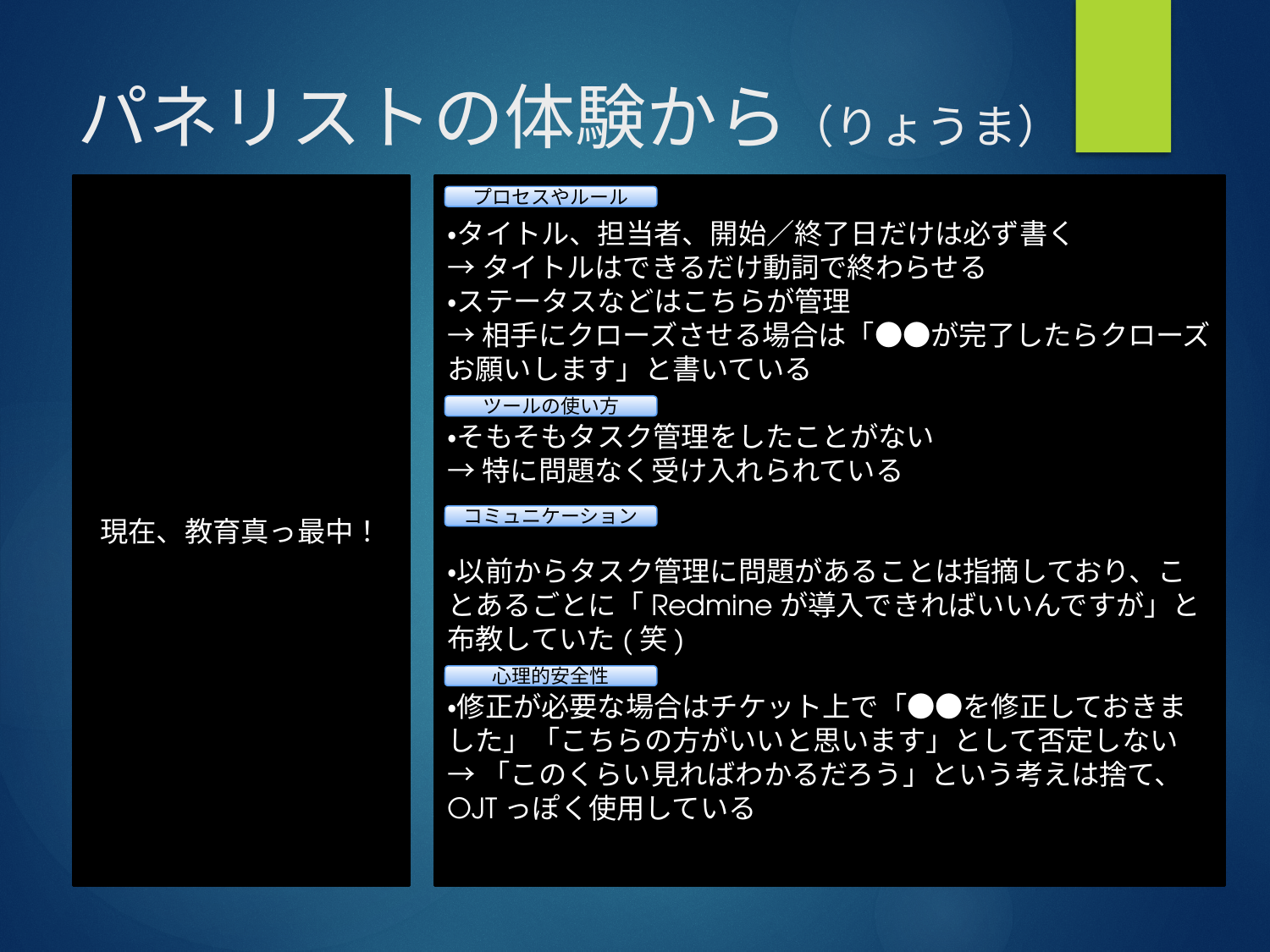

# パネリストの体験から（りょうま）
現在、教育真っ最中！

・タイトル、担当者、開始／終了日だけは必ず書く
→タイトルはできるだけ動詞で終わらせる
・ステータスなどはこちらが管理
→相手にクローズさせる場合は「●●が完了したらクローズお願いします」と書いている

・そもそもタスク管理をしたことがない
→特に問題なく受け入れられている

・以前からタスク管理に問題があることは指摘しており、ことあるごとに「Redmineが導入できればいいんですが」と布教していた(笑)

・修正が必要な場合はチケット上で「●●を修正しておきました」「こちらの方がいいと思います」として否定しない
→「このくらい見ればわかるだろう」という考えは捨て、OJTっぽく使用している
プロセスやルール
ツールの使い方
コミュニケーション
心理的安全性